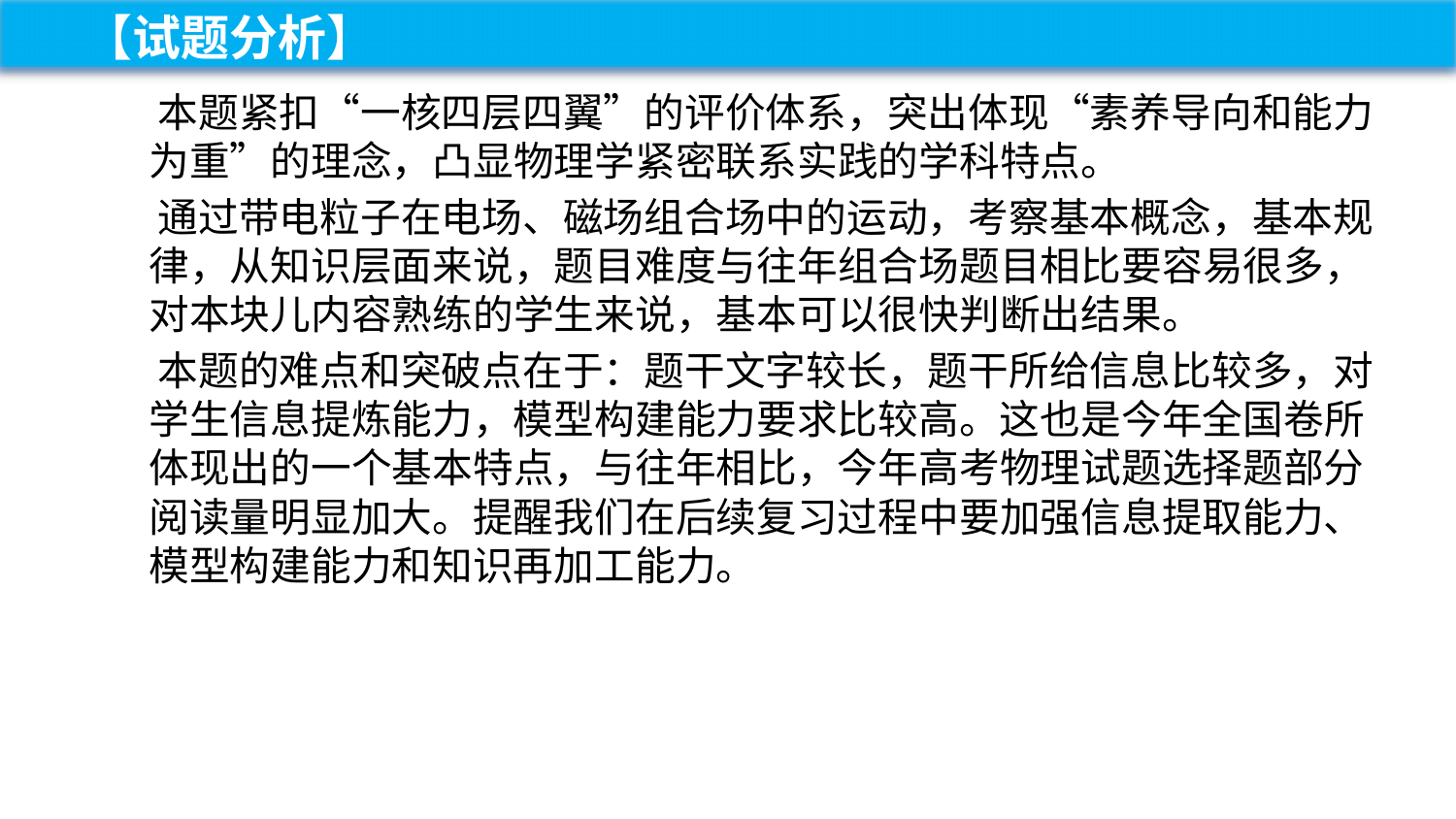

【试题分析】
      本题紧扣“一核四层四翼”的评价体系，突出体现“素养导向和能力为重”的理念，凸显物理学紧密联系实践的学科特点。
      通过带电粒子在电场、磁场组合场中的运动，考察基本概念，基本规律，从知识层面来说，题目难度与往年组合场题目相比要容易很多，对本块儿内容熟练的学生来说，基本可以很快判断出结果。
      本题的难点和突破点在于：题干文字较长，题干所给信息比较多，对学生信息提炼能力，模型构建能力要求比较高。这也是今年全国卷所体现出的一个基本特点，与往年相比，今年高考物理试题选择题部分阅读量明显加大。提醒我们在后续复习过程中要加强信息提取能力、模型构建能力和知识再加工能力。